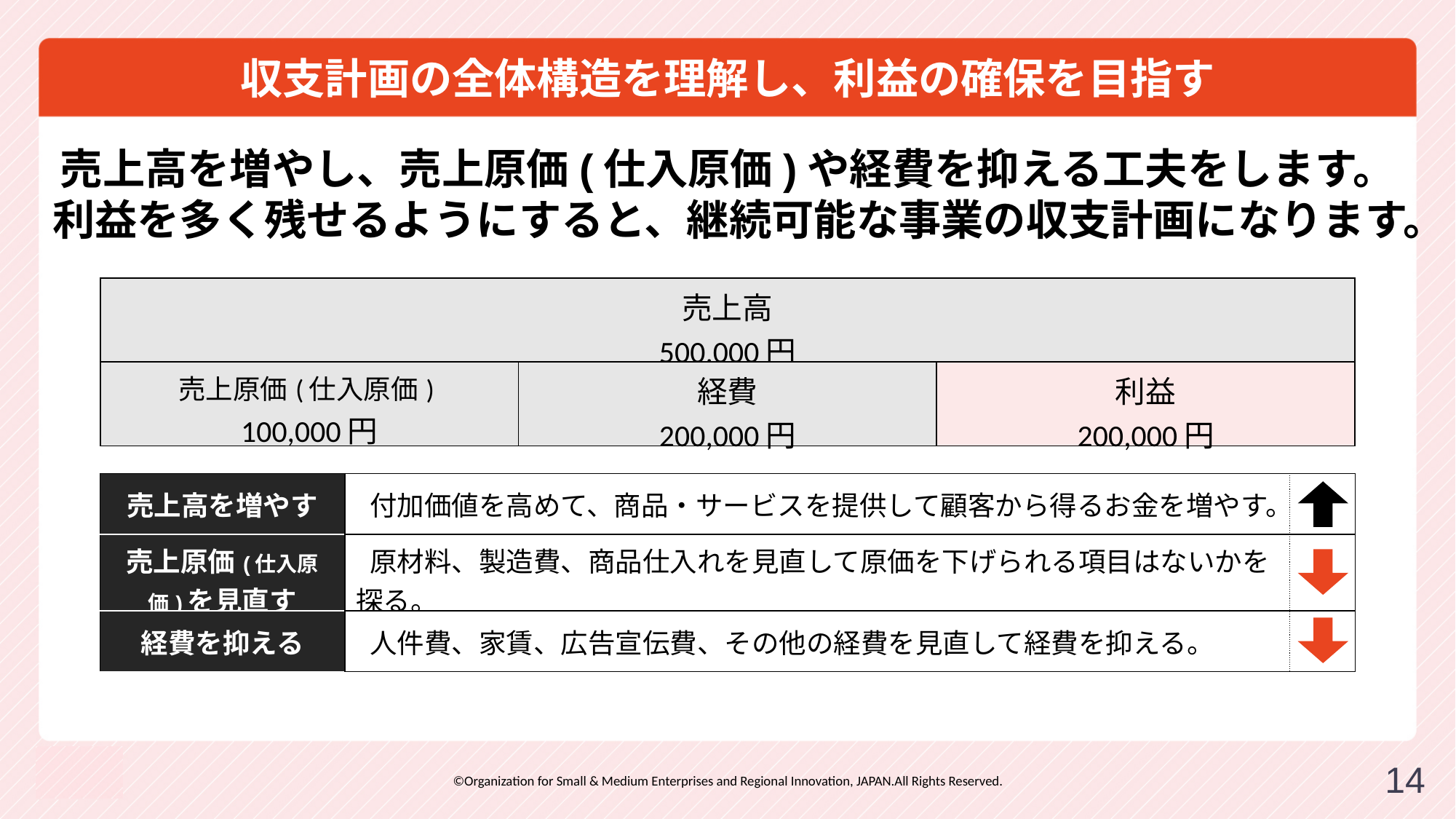

# 収支計画の全体構造を理解し、利益の確保を目指す
売上高を増やし、売上原価(仕入原価)や経費を抑える工夫をします。
利益を多く残せるようにすると、継続可能な事業の収支計画になります。
| 売上高 500,000円 |  |  |
| --- | --- | --- |
| 売上原価(仕入原価) 100,000円 | 経費 200,000円 | 利益 200,000円 |
| 売上高を増やす | 付加価値を高めて、商品・サービスを提供して顧客から得るお金を増やす。 |  |
| --- | --- | --- |
| 売上原価(仕入原価)を見直す | 原材料、製造費、商品仕入れを見直して原価を下げられる項目はないかを探る。 |  |
| 経費を抑える | 人件費、家賃、広告宣伝費、その他の経費を見直して経費を抑える。 |  |